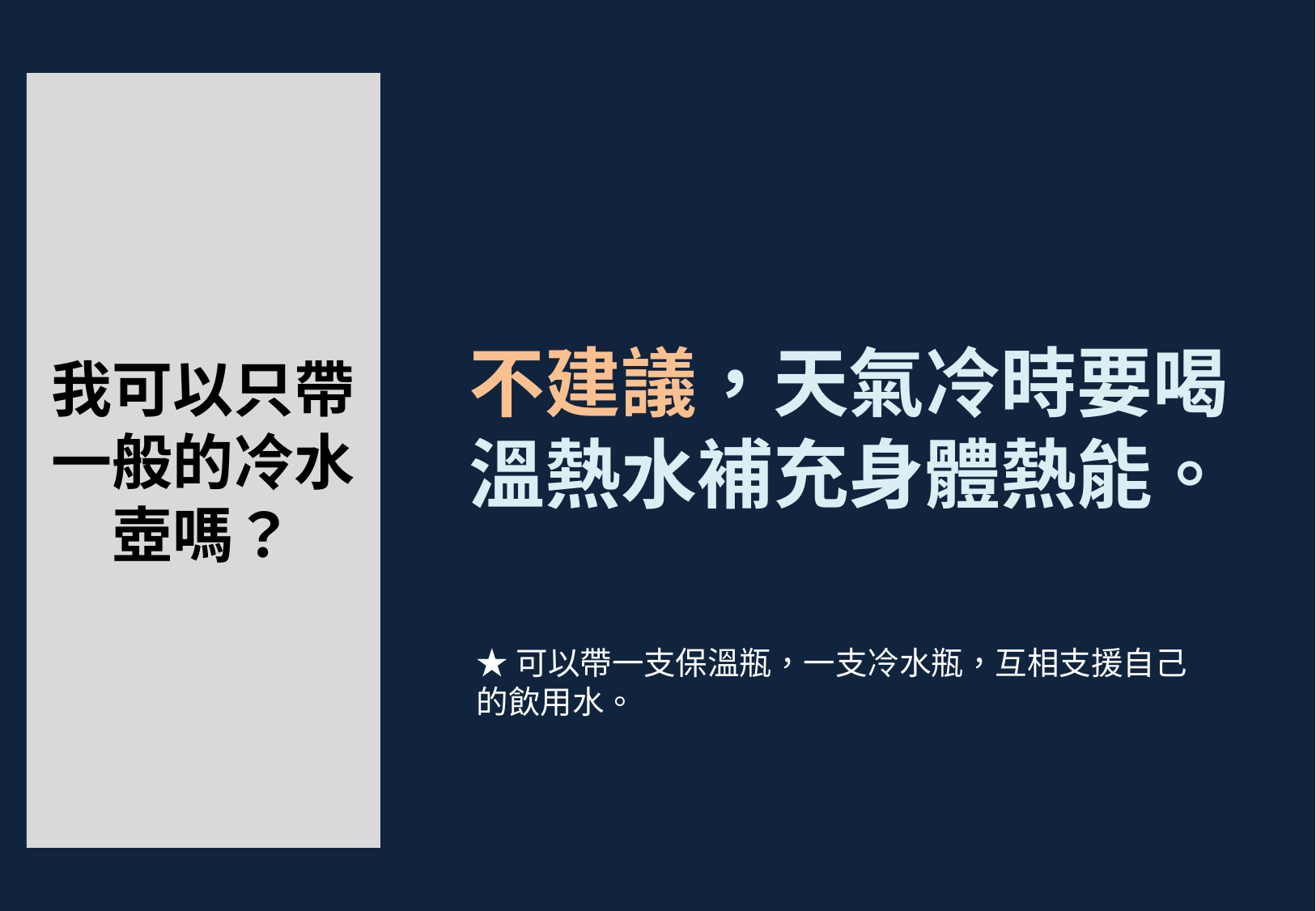

# 我可以只帶一般的冷水壺嗎？
不建議，天氣冷時要喝溫熱水補充身體熱能。
★可以帶一支保溫瓶，一支冷水瓶，互相支援自己的飲用水。